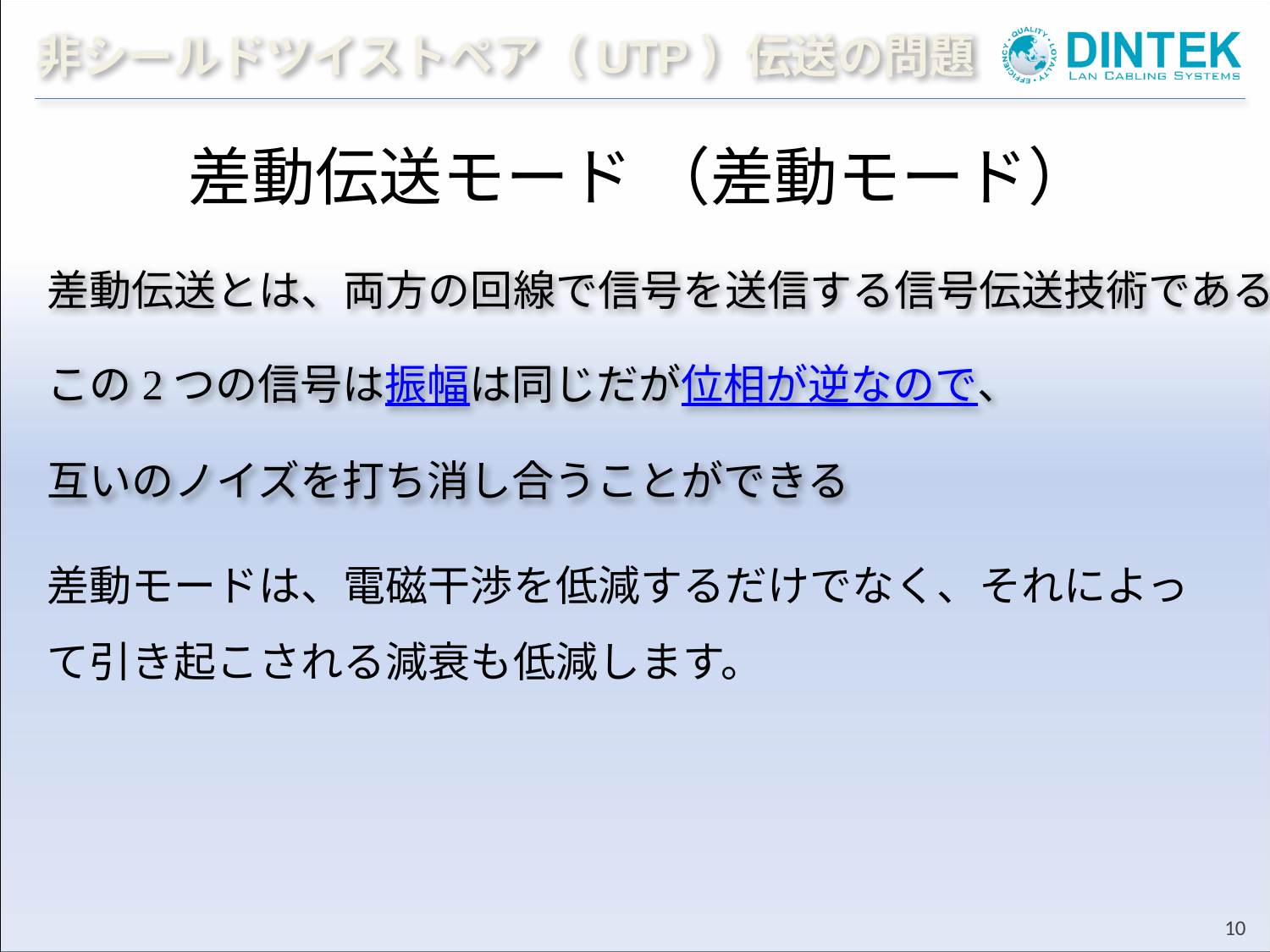

非シールドツイストペア（UTP）伝送の問題
差動伝送モード （差動モード）

差動伝送とは、両方の回線で信号を送信する信号伝送技術である
この2つの信号は振幅は同じだが位相が逆なので、
互いのノイズを打ち消し合うことができる

差動モードは、電磁干渉を低減するだけでなく、それによって引き起こされる減衰も低減します。

10